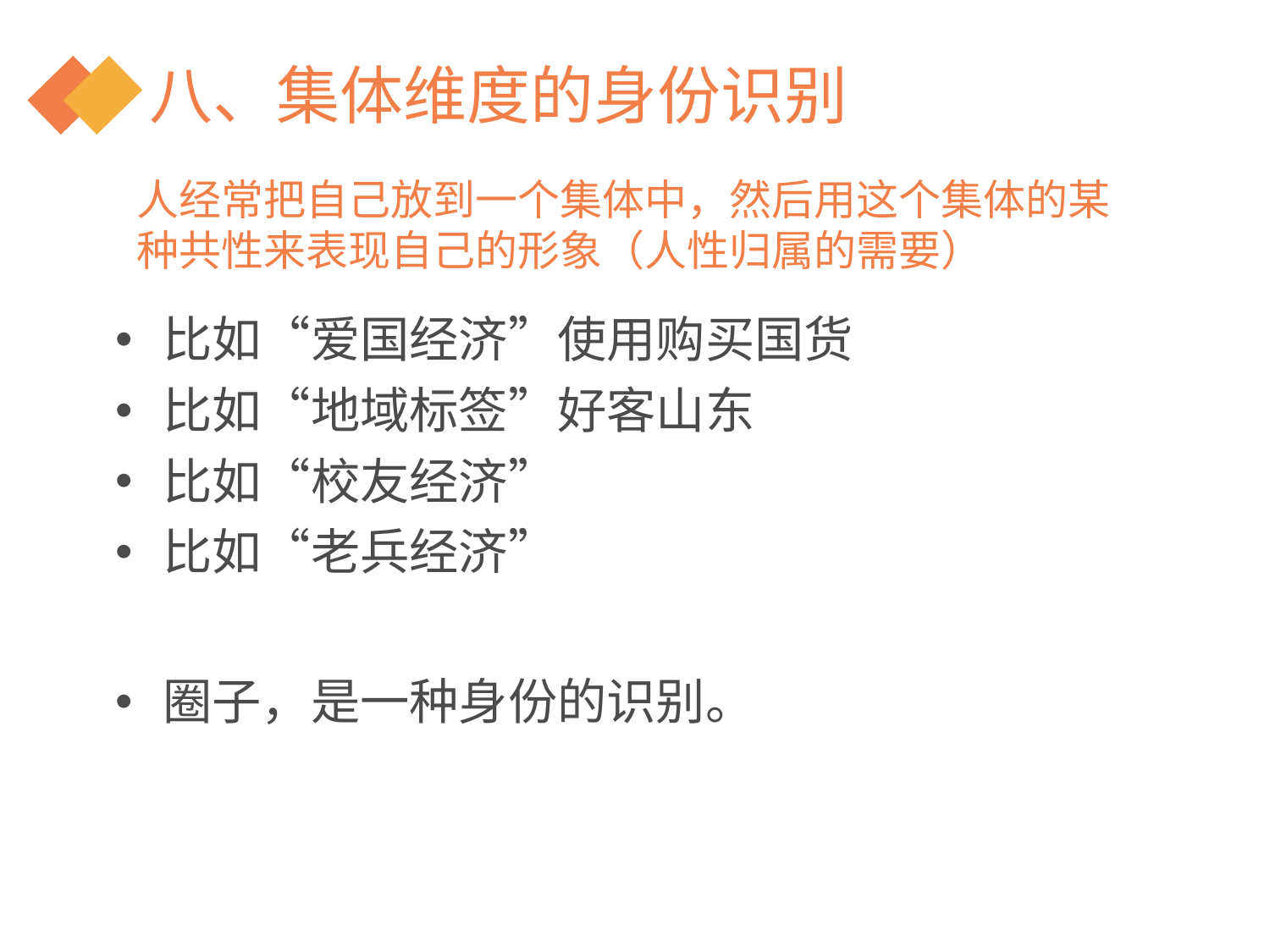

# 八、集体维度的身份识别
人经常把自己放到一个集体中，然后用这个集体的某种共性来表现自己的形象（人性归属的需要）
比如“爱国经济”使用购买国货
比如“地域标签”好客山东
比如“校友经济”
比如“老兵经济”

圈子，是一种身份的识别。